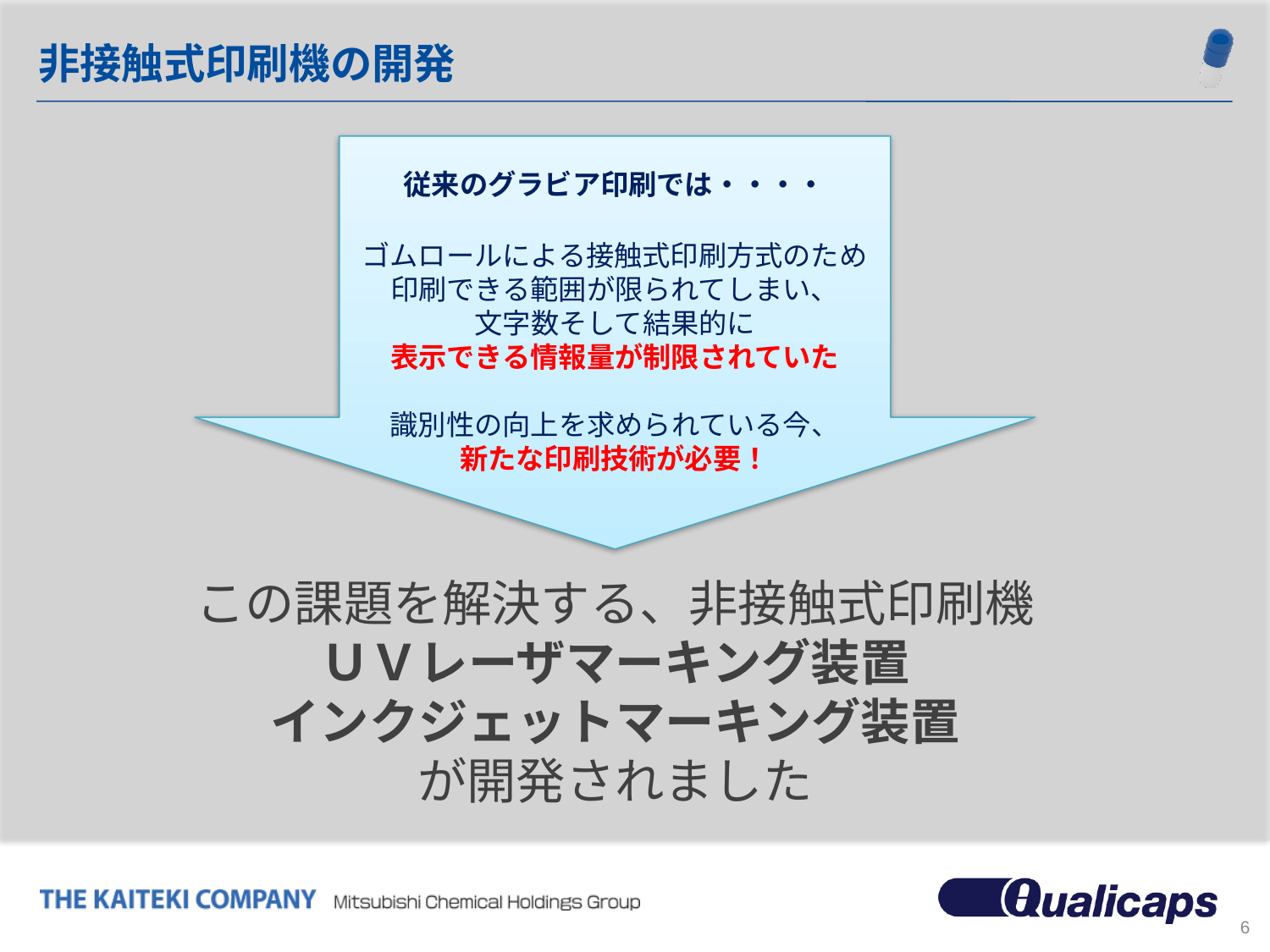

非接触式印刷機の開発

従来のグラビア印刷では・・・・

ゴムロールによる接触式印刷方式のため
印刷できる範囲が限られてしまい、
文字数そして結果的に
表示できる情報量が制限されていた

識別性の向上を求められている今、
新たな印刷技術が必要！

この課題を解決する、非接触式印刷機
ＵＶレーザマーキング装置
インクジェットマーキング装置
が開発されました
6